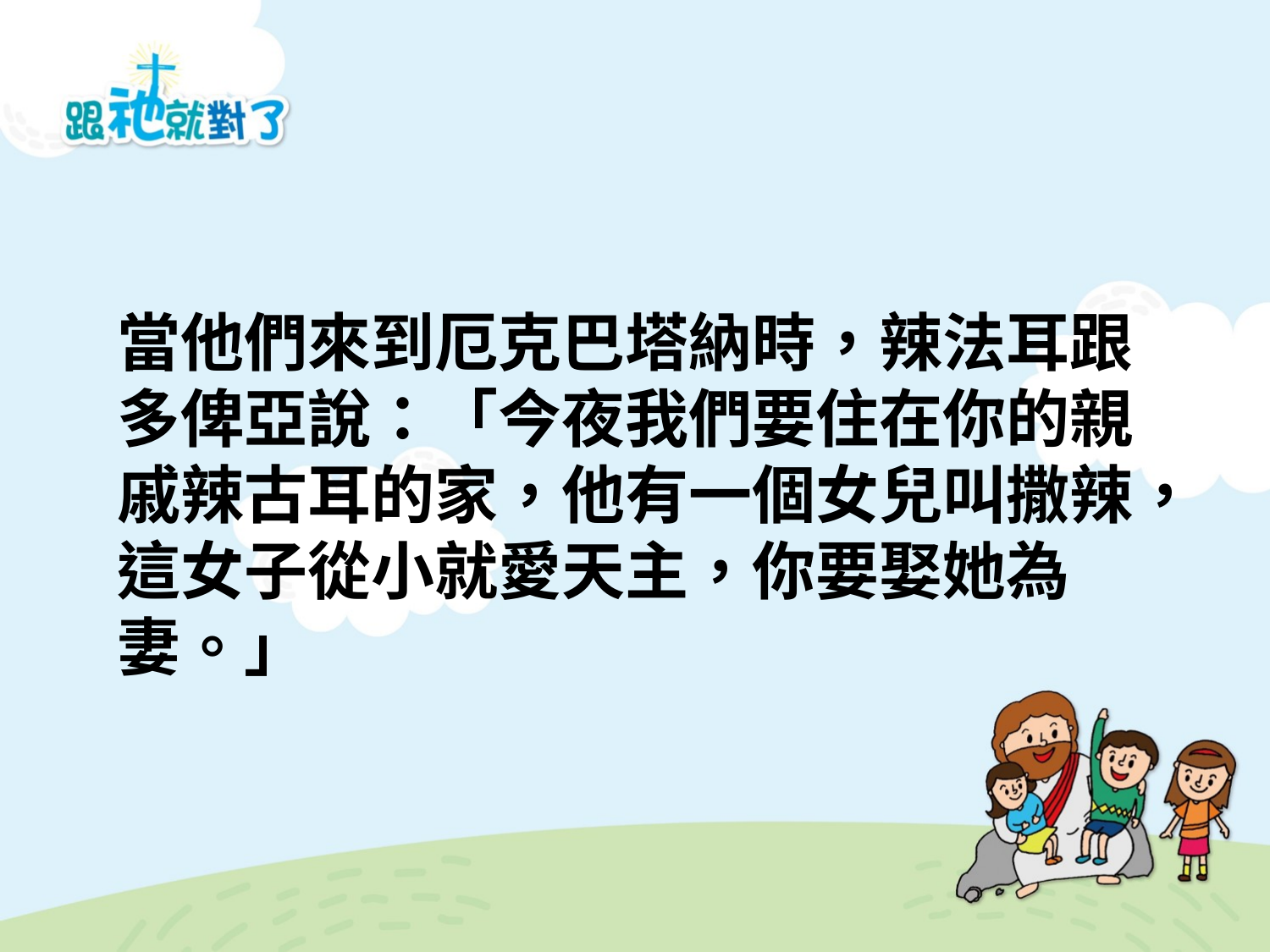

當他們來到厄克巴塔納時，辣法耳跟多俾亞說：「今夜我們要住在你的親戚辣古耳的家，他有一個女兒叫撒辣，這女子從小就愛天主，你要娶她為妻。」